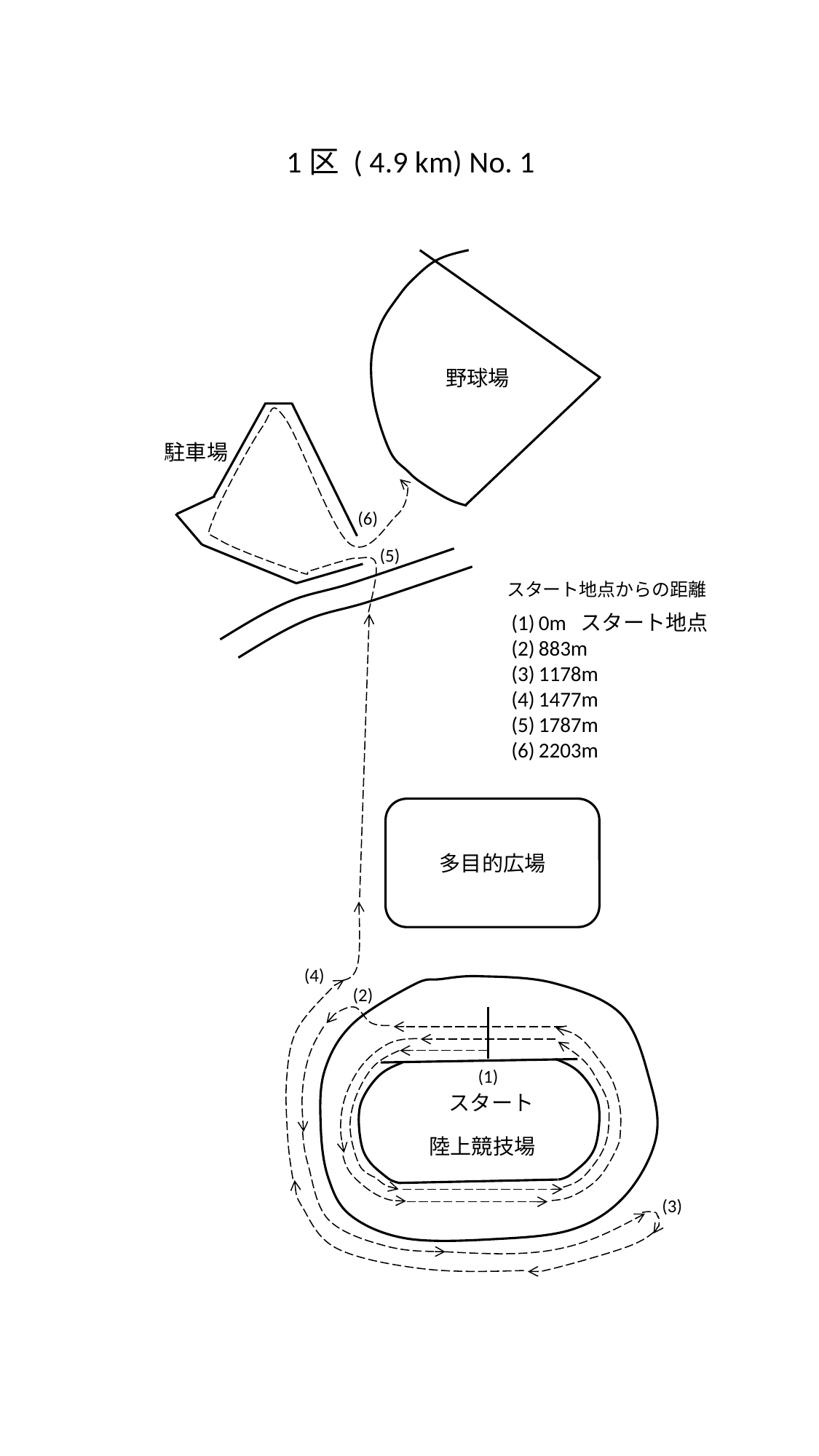

1区 ( 4.9 km) No. 1

野球場

駐車場
(6)
(5)

スタート地点からの距離
0m  スタート地点
883m
1178m
1477m
1787m
2203m

多目的広場

(4)

(2)

(1)

スタート
陸上競技場

(3)